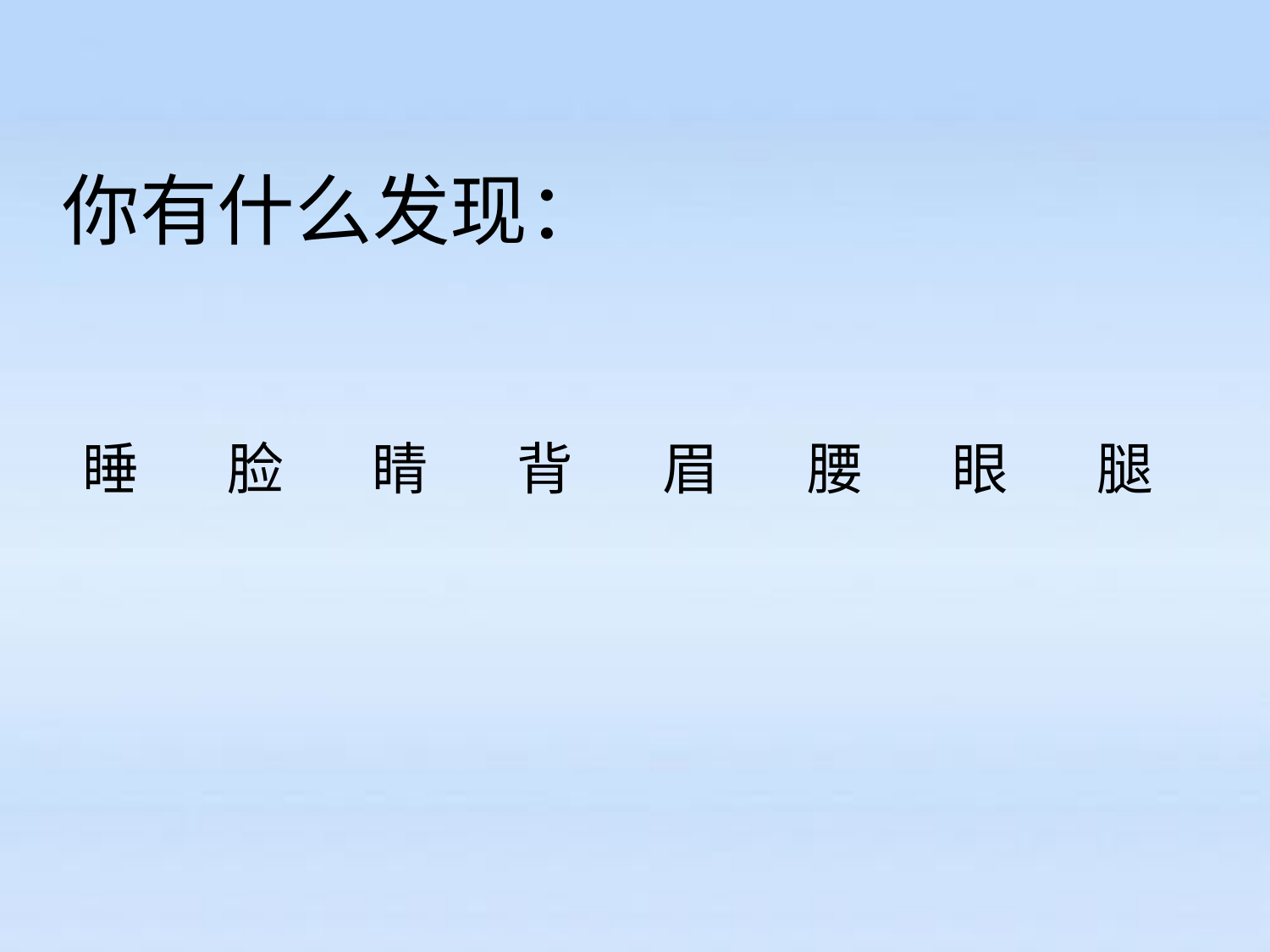

# 你有什么发现：
睡       脸       睛       背       眉       腰       眼       腿